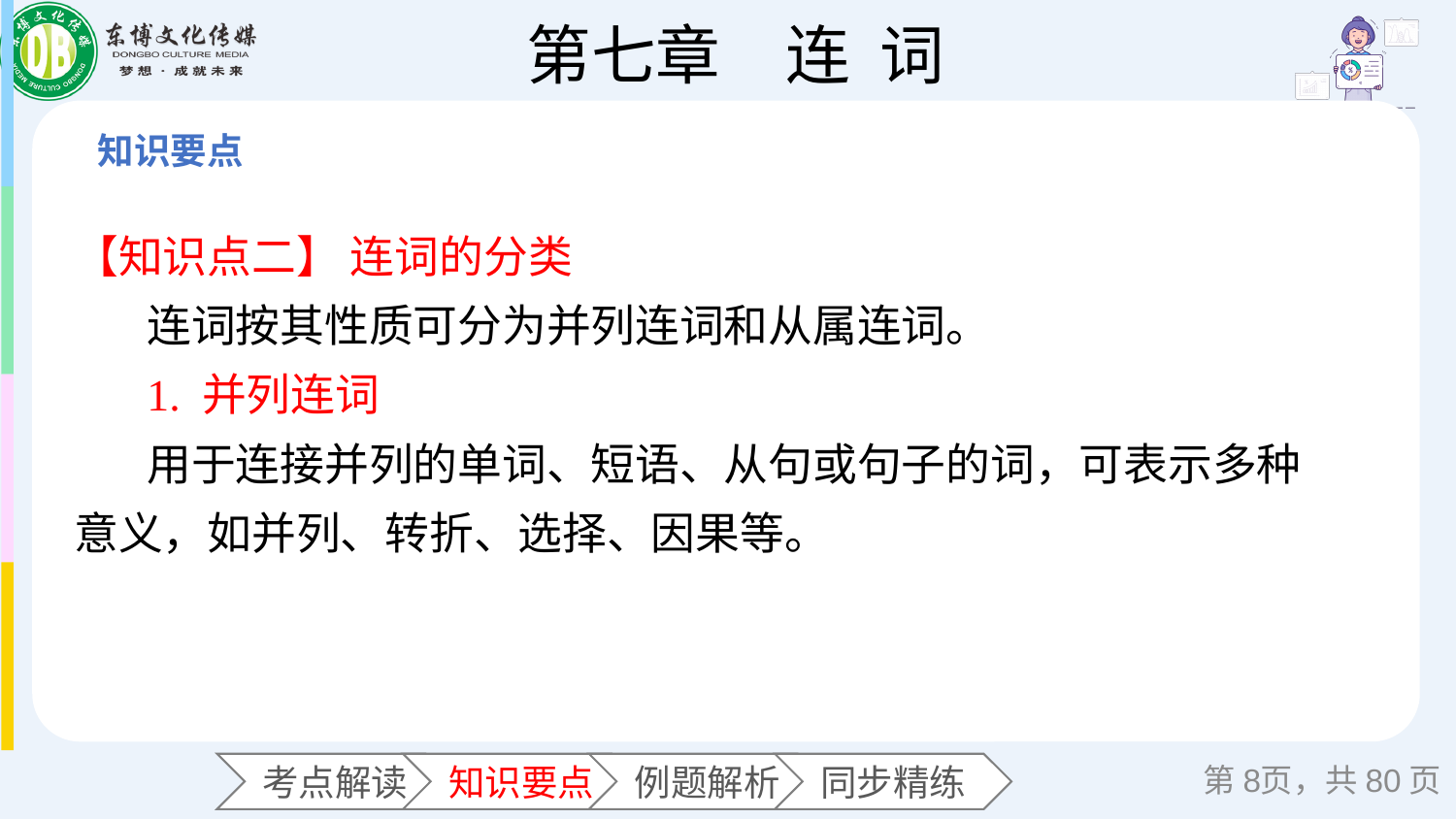

【知识点二】 连词的分类
连词按其性质可分为并列连词和从属连词。
1. 并列连词
用于连接并列的单词、短语、从句或句子的词，可表示多种意义，如并列、转折、选择、因果等。

第8页，共80页